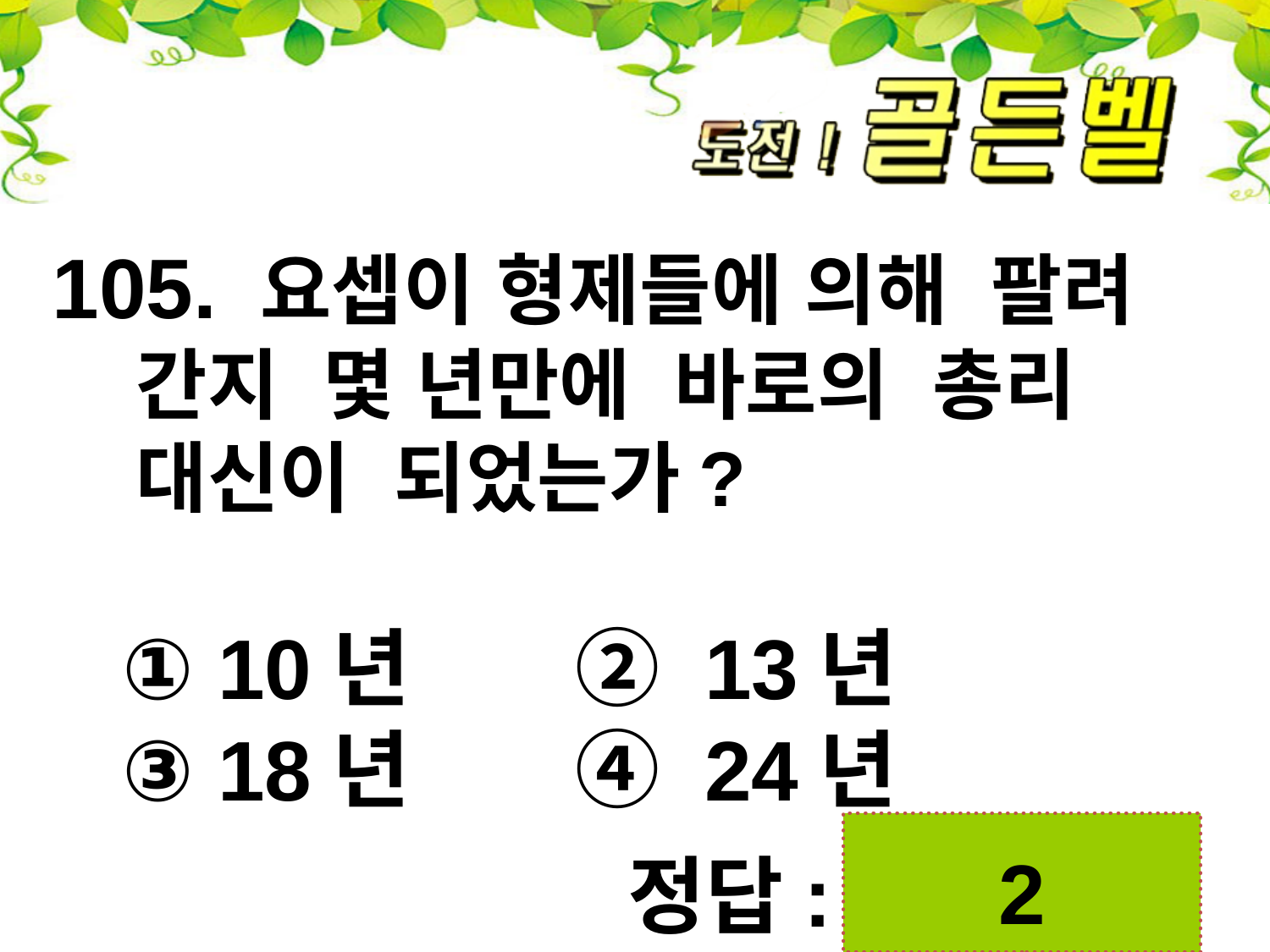

105. 요셉이 형제들에 의해  팔려
   간지  몇 년만에  바로의  총리
   대신이  되었는가?

   ① 10년       ② 13년
   ③ 18년       ④ 24년
 2
정답: